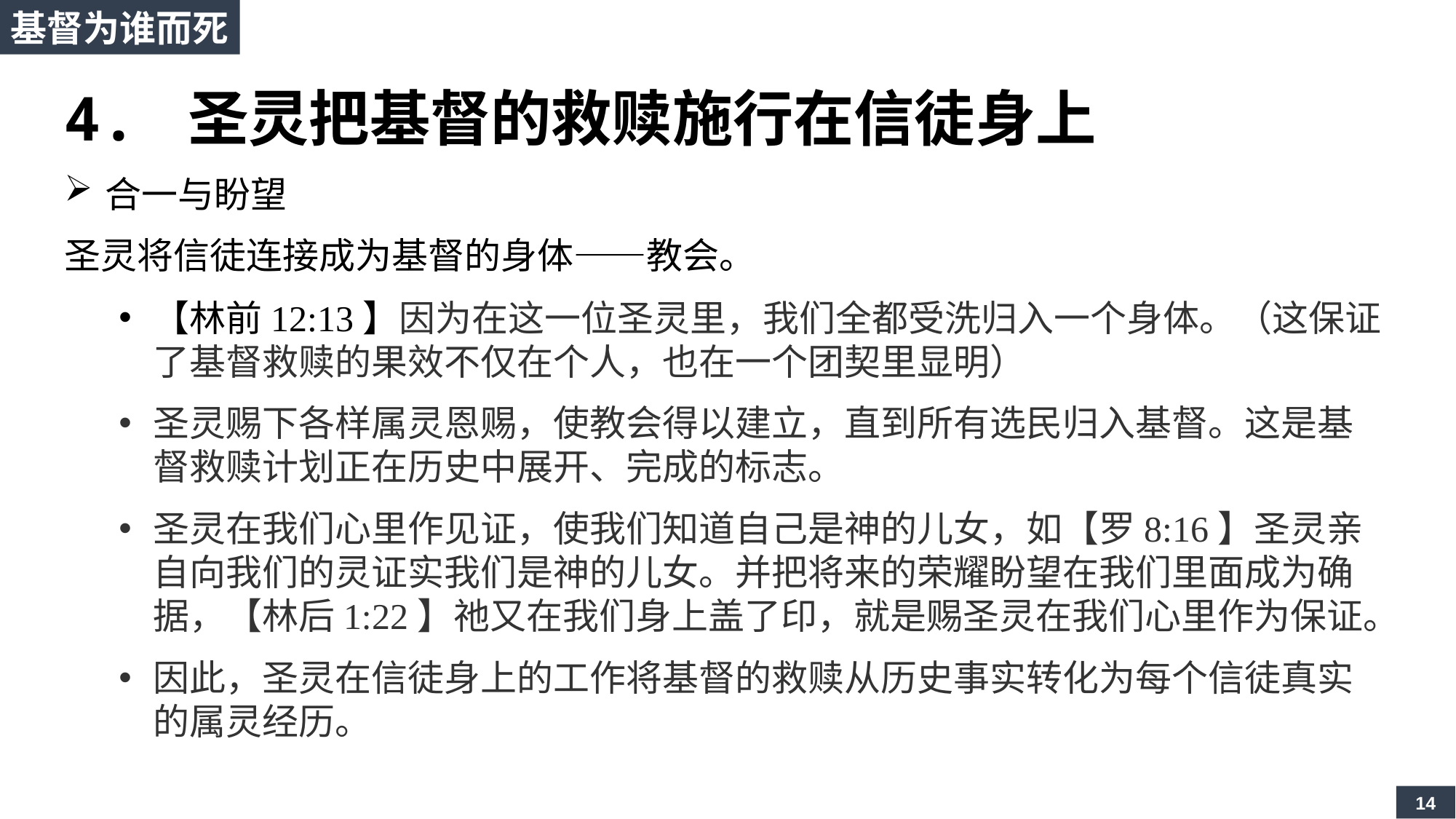

基督为谁而死
4. 圣灵把基督的救赎施行在信徒身上
合一与盼望
圣灵将信徒连接成为基督的身体——教会。
【林前12:13】因为在这一位圣灵里，我们全都受洗归入一个身体。（这保证了基督救赎的果效不仅在个人，也在一个团契里显明）
圣灵赐下各样属灵恩赐，使教会得以建立，直到所有选民归入基督。这是基督救赎计划正在历史中展开、完成的标志。
圣灵在我们心里作见证，使我们知道自己是神的儿女，如【罗8:16】圣灵亲自向我们的灵证实我们是神的儿女。并把将来的荣耀盼望在我们里面成为确据，【林后1:22】祂又在我们身上盖了印，就是赐圣灵在我们心里作为保证。
因此，圣灵在信徒身上的工作将基督的救赎从历史事实转化为每个信徒真实的属灵经历。
14